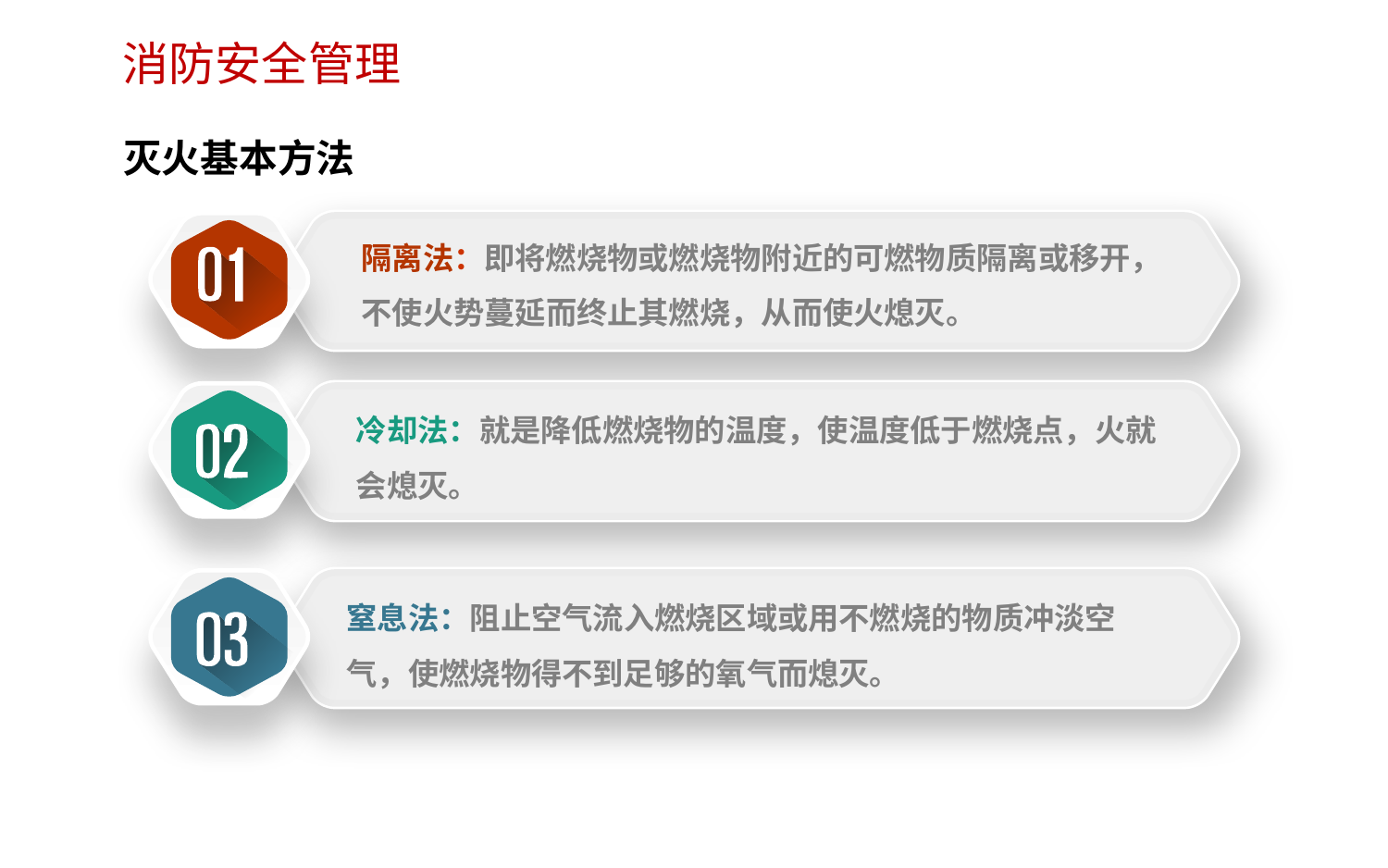

消防安全管理
灭火基本方法

隔离法：即将燃烧物或燃烧物附近的可燃物质隔离或移开，不使火势蔓延而终止其燃烧，从而使火熄灭。

冷却法：就是降低燃烧物的温度，使温度低于燃烧点，火就会熄灭。

窒息法：阻止空气流入燃烧区域或用不燃烧的物质冲淡空气，使燃烧物得不到足够的氧气而熄灭。